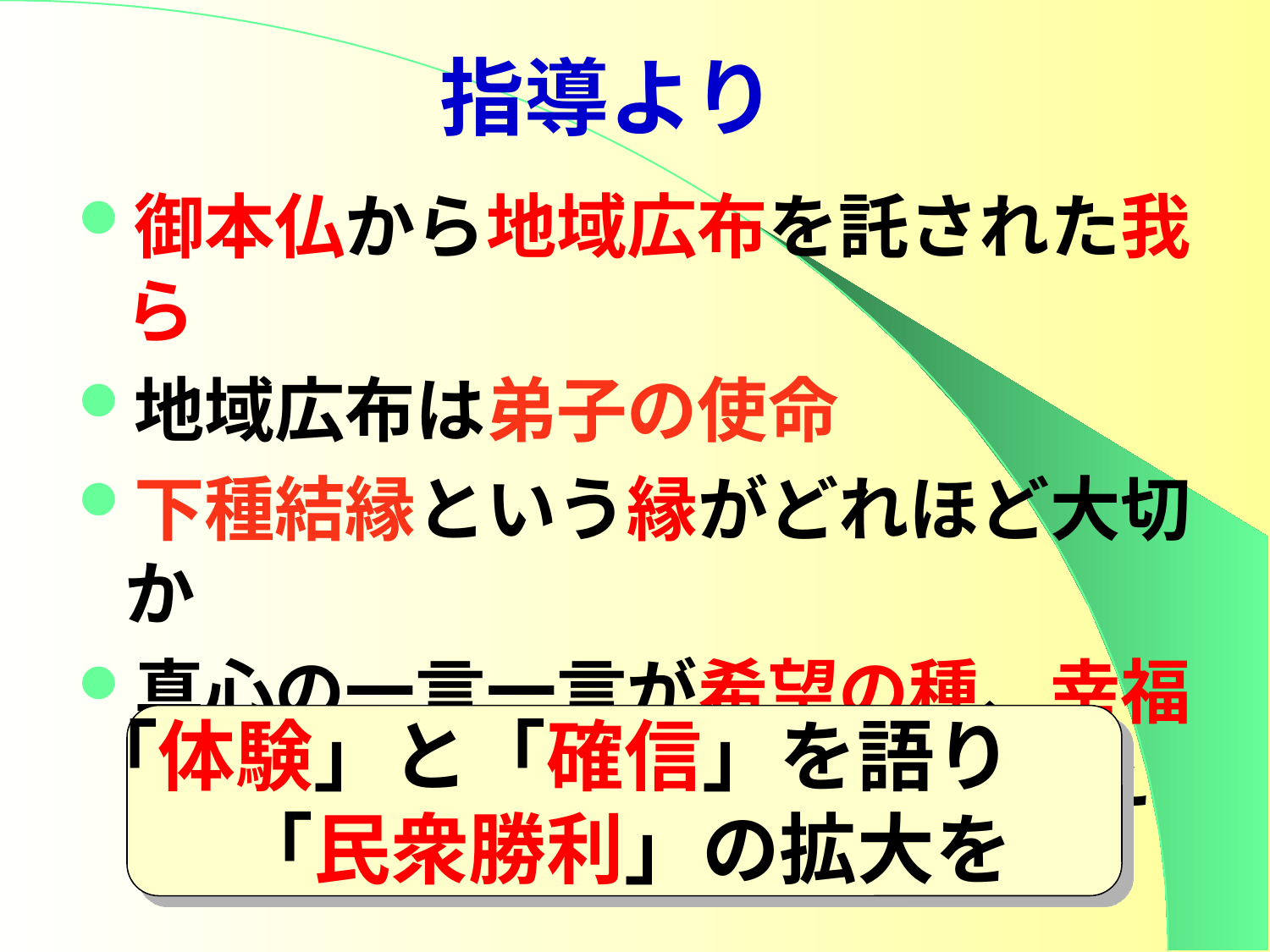

# 指導より
御本仏から地域広布を託された我ら
地域広布は弟子の使命
下種結縁という縁がどれほど大切か
真心の一言一言が希望の種、幸福　　　	の種として友の心に植えられる
「体験」と「確信」を語り
「民衆勝利」の拡大を